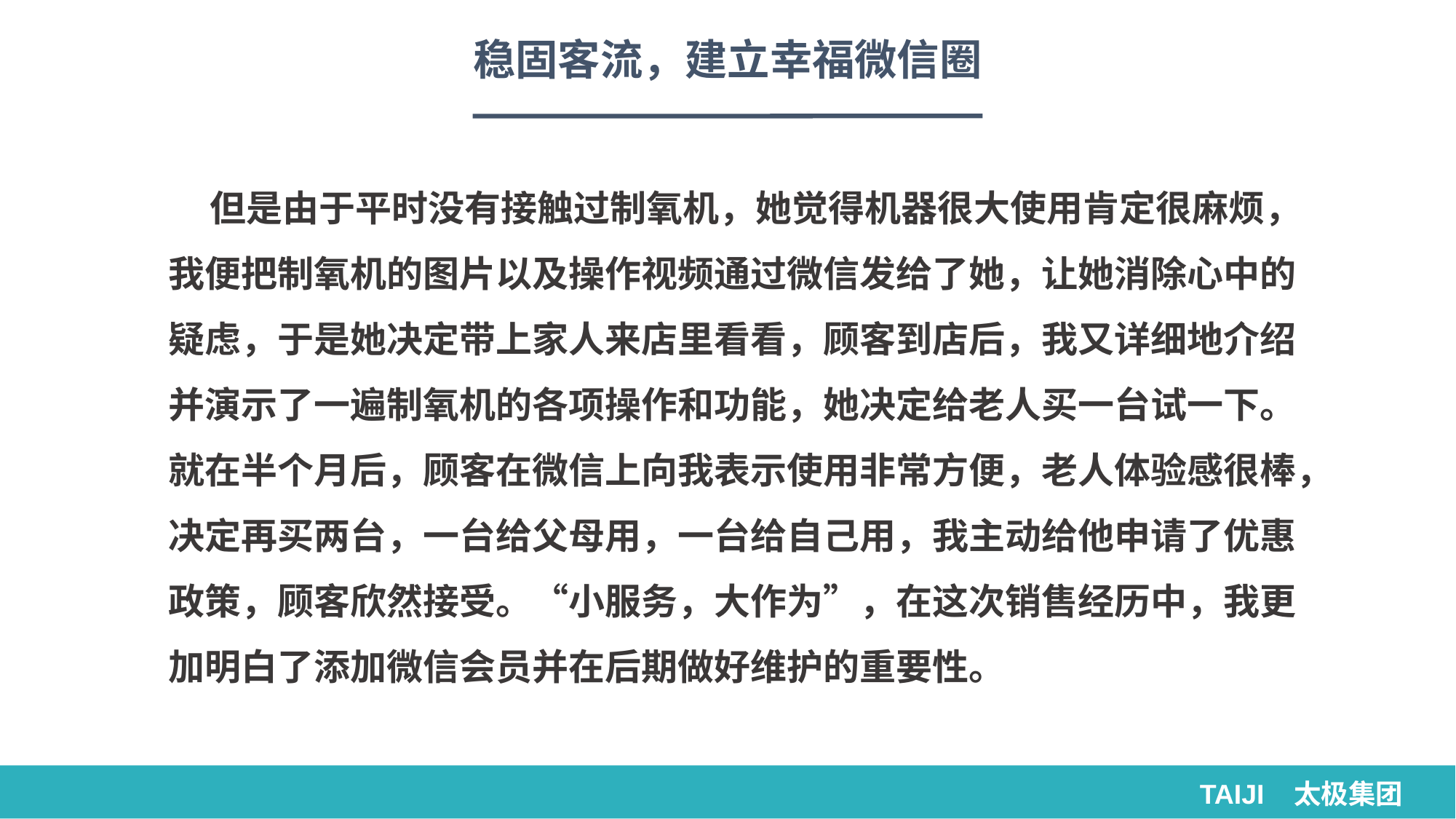

稳固客流，建立幸福微信圈
    但是由于平时没有接触过制氧机，她觉得机器很大使用肯定很麻烦，我便把制氧机的图片以及操作视频通过微信发给了她，让她消除心中的疑虑，于是她决定带上家人来店里看看，顾客到店后，我又详细地介绍并演示了一遍制氧机的各项操作和功能，她决定给老人买一台试一下。就在半个月后，顾客在微信上向我表示使用非常方便，老人体验感很棒，决定再买两台，一台给父母用，一台给自己用，我主动给他申请了优惠政策，顾客欣然接受。“小服务，大作为”，在这次销售经历中，我更加明白了添加微信会员并在后期做好维护的重要性。

TAIJI   太极集团